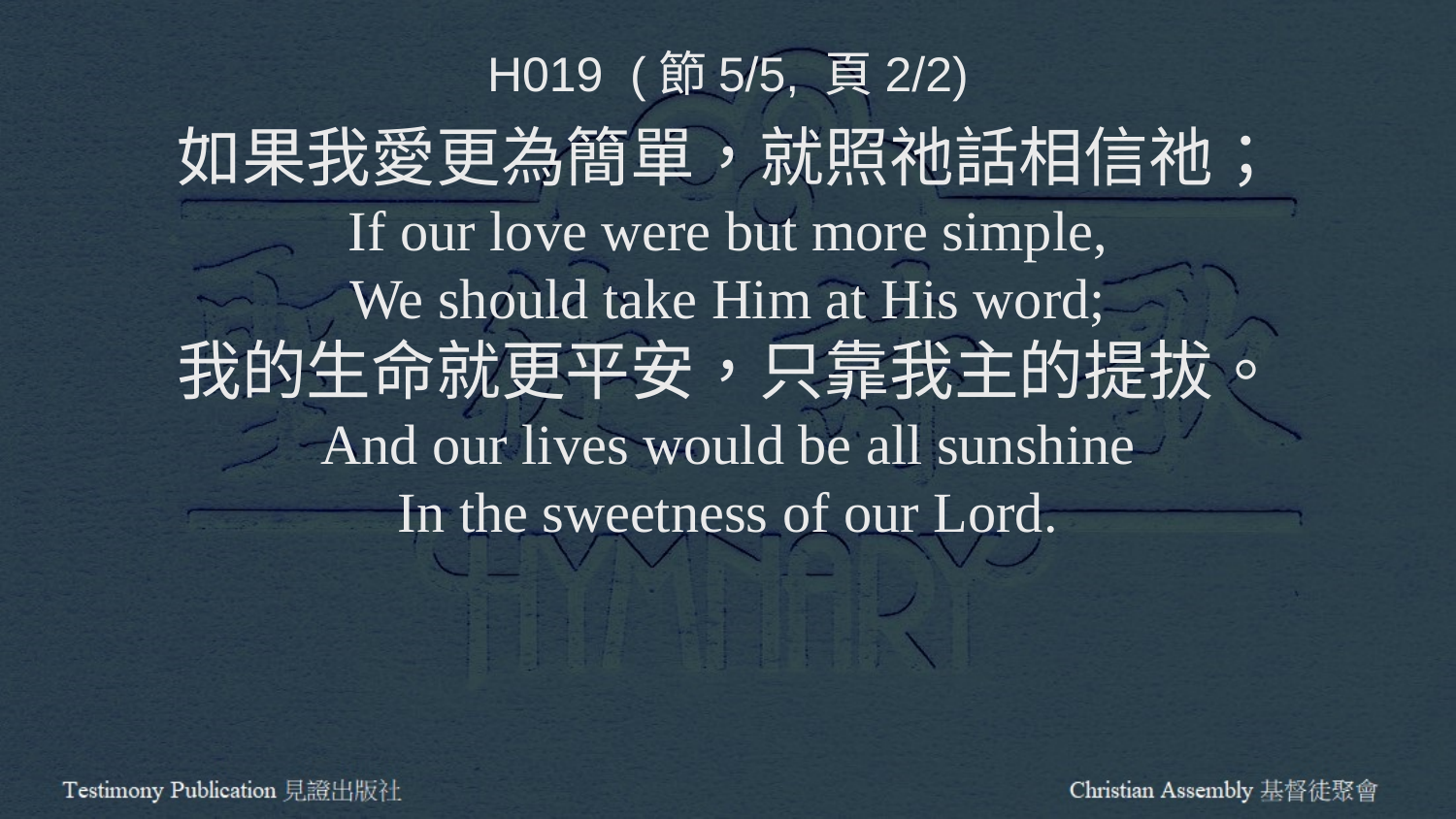

H019  (節5/5, 頁2/2)
如果我愛更為簡單，就照祂話相信祂；
If our love were but more simple,
We should take Him at His word;
我的生命就更平安，只靠我主的提拔。
And our lives would be all sunshine
In the sweetness of our Lord.